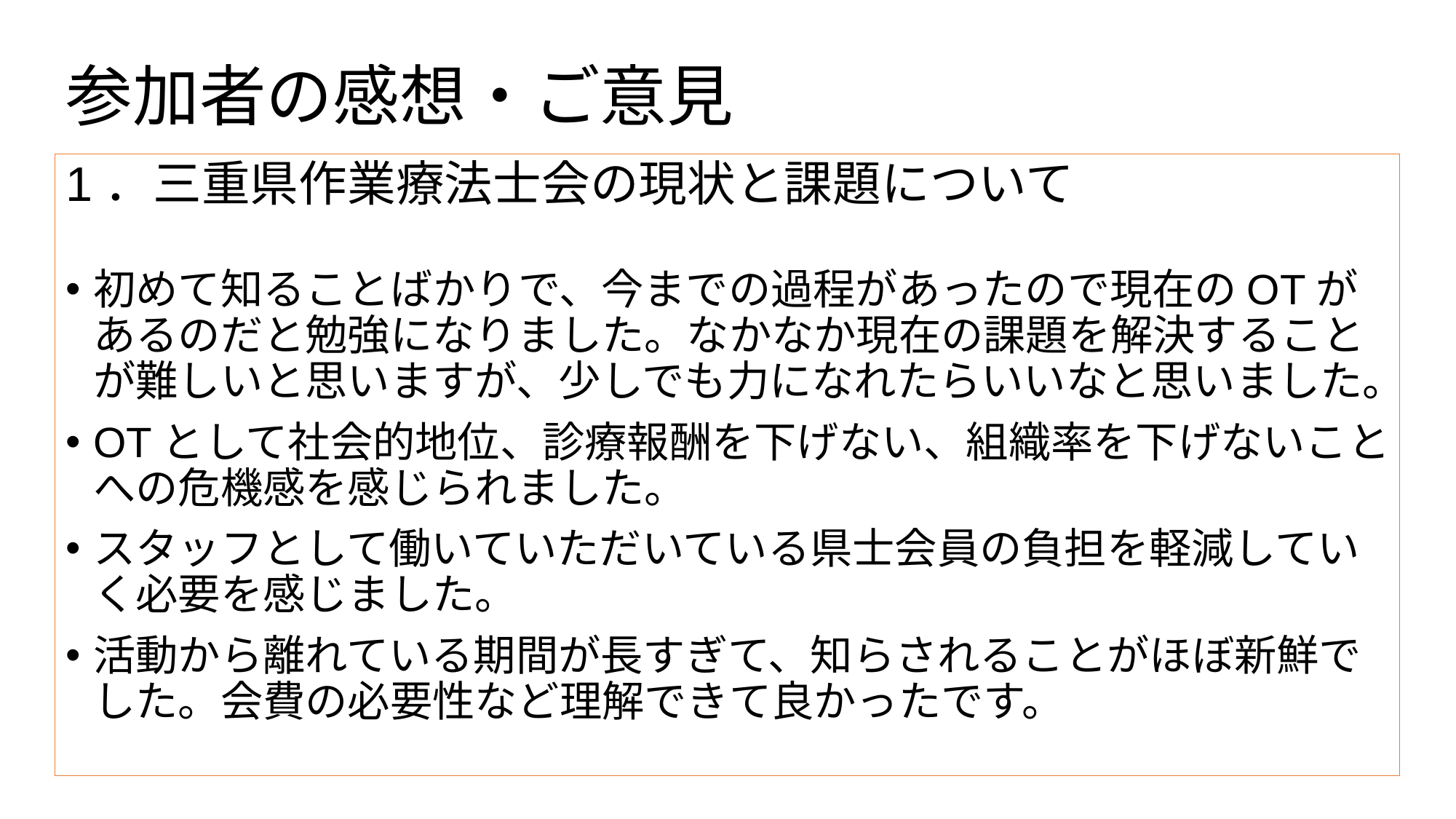

# 参加者の感想・ご意見
1．三重県作業療法士会の現状と課題について

初めて知ることばかりで、今までの過程があったので現在のOTがあるのだと勉強になりました。なかなか現在の課題を解決することが難しいと思いますが、少しでも力になれたらいいなと思いました。
OTとして社会的地位、診療報酬を下げない、組織率を下げないことへの危機感を感じられました。
スタッフとして働いていただいている県士会員の負担を軽減していく必要を感じました。
活動から離れている期間が長すぎて、知らされることがほぼ新鮮でした。会費の必要性など理解できて良かったです。